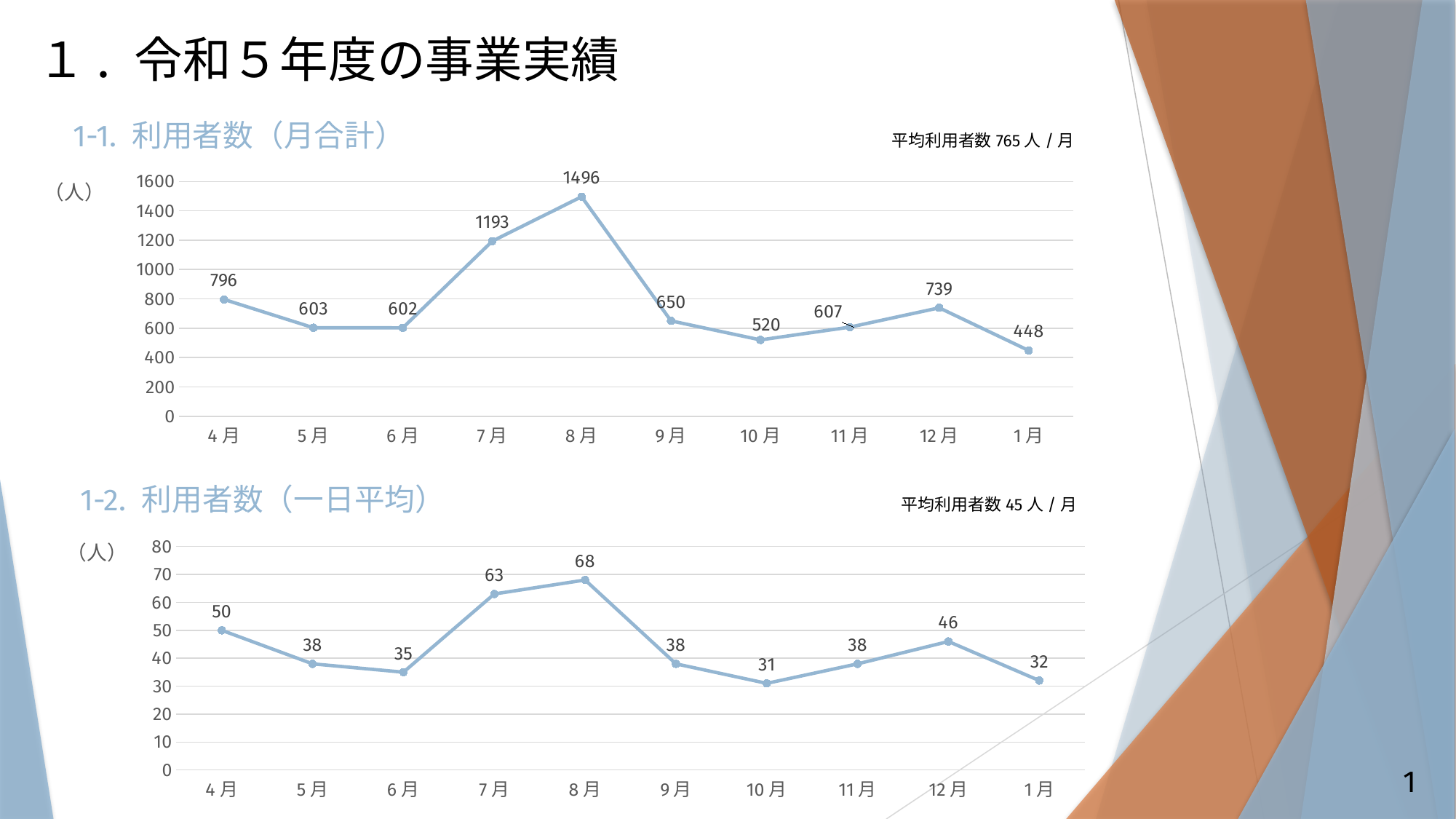

１. 令和５年度の事業実績
# 1-1. 利用者数（月合計）　　　　　　　　　　　　　　　　平均利用者数765人/月

### Chart

| Category | 令和5年度 |
|---|---|
| 4月 | 796.0 |
| 5月 | 603.0 |
| 6月 | 602.0 |
| 7月 | 1193.0 |
| 8月 | 1496.0 |
| 9月 | 650.0 |
| 10月 | 520.0 |
| 11月 | 607.0 |
| 12月 | 739.0 |
| 1月 | 448.0 |
1-2. 利用者数（一日平均）　　　　　　　　　　　　　　　平均利用者数45人/月

### Chart

| Category | 令和4年度 |
|---|---|
| 4月 | 50.0 |
| 5月 | 38.0 |
| 6月 | 35.0 |
| 7月 | 63.0 |
| 8月 | 68.0 |
| 9月 | 38.0 |
| 10月 | 31.0 |
| 11月 | 38.0 |
| 12月 | 46.0 |
| 1月 | 32.0 |
1